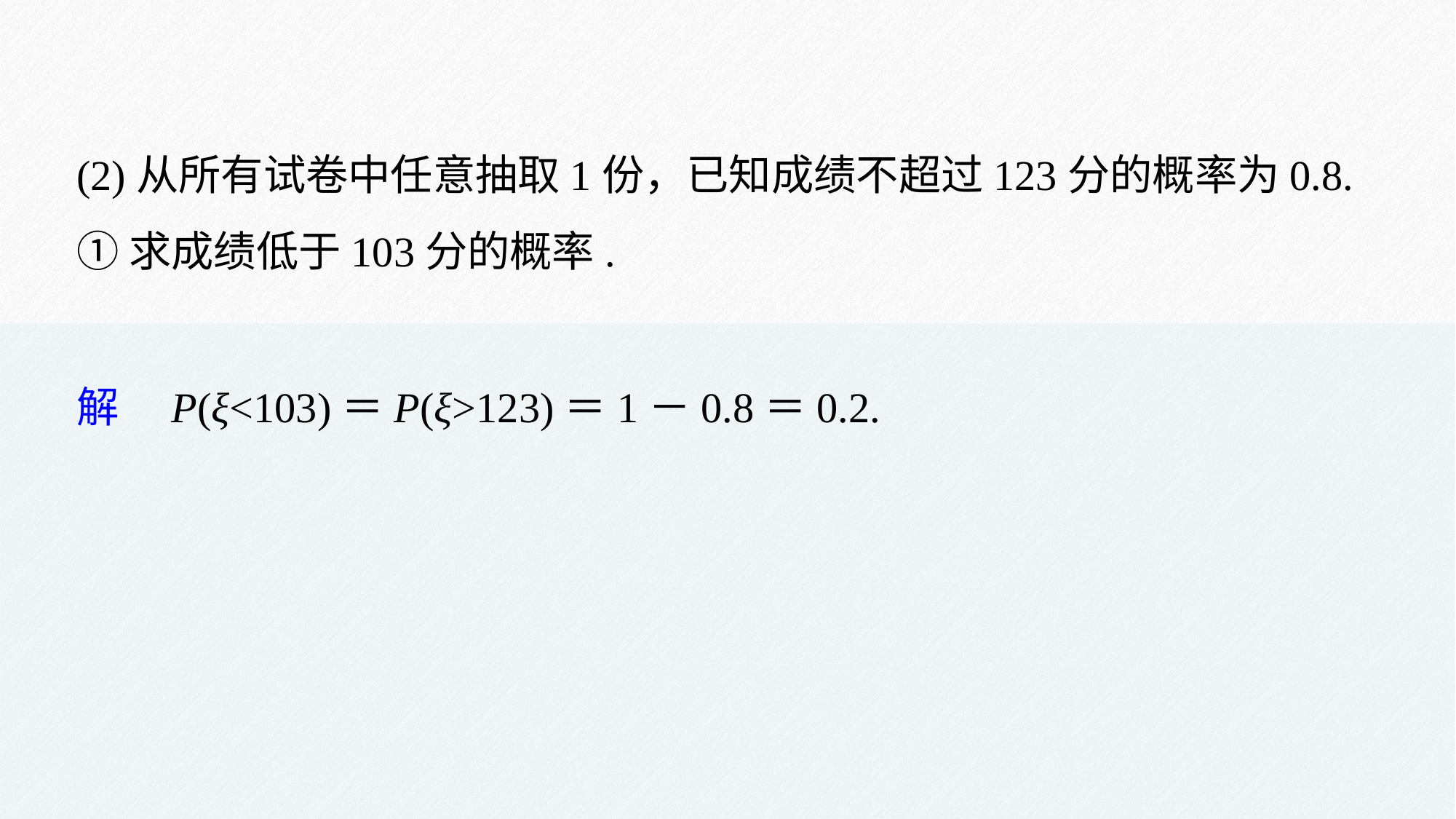

(2)从所有试卷中任意抽取1份，已知成绩不超过123分的概率为0.8.
①求成绩低于103分的概率.
解　P(ξ<103)＝P(ξ>123)＝1－0.8＝0.2.